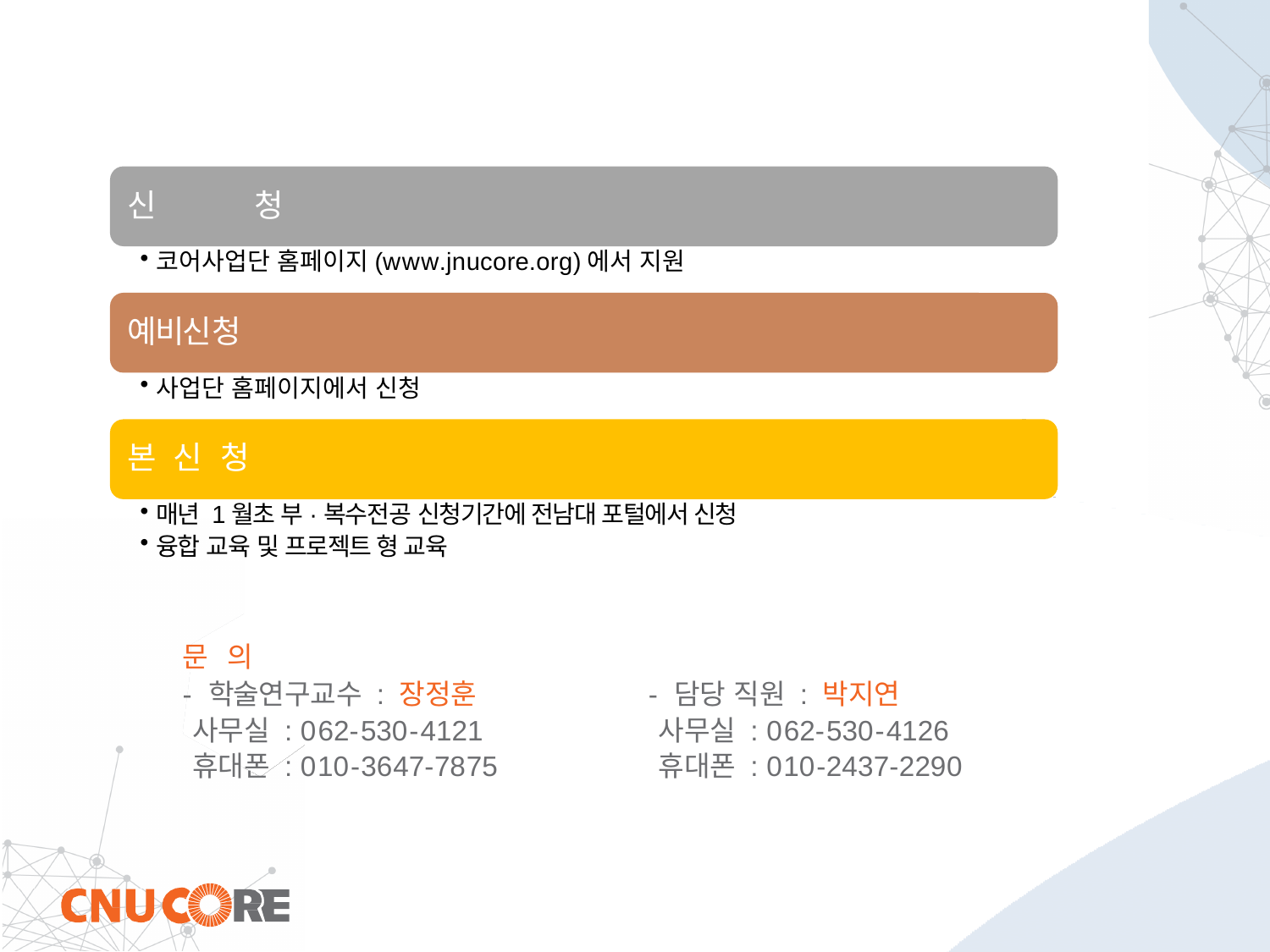

#
신	청
코어사업단 홈페이지(www.jnucore.org)에서 지원
예비신청
사업단 홈페이지에서 신청
본  신  청
매년 1월초 부·복수전공 신청기간에 전남대 포털에서 신청
융합 교육 및 프로젝트 형 교육
문	의
- 학술연구교수 : 장정훈
사무실 : 062-530-4121
휴대폰 : 010-3647-7875
- 담당 직원 : 박지연
사무실 : 062-530-4126
휴대폰 : 010-2437-2290